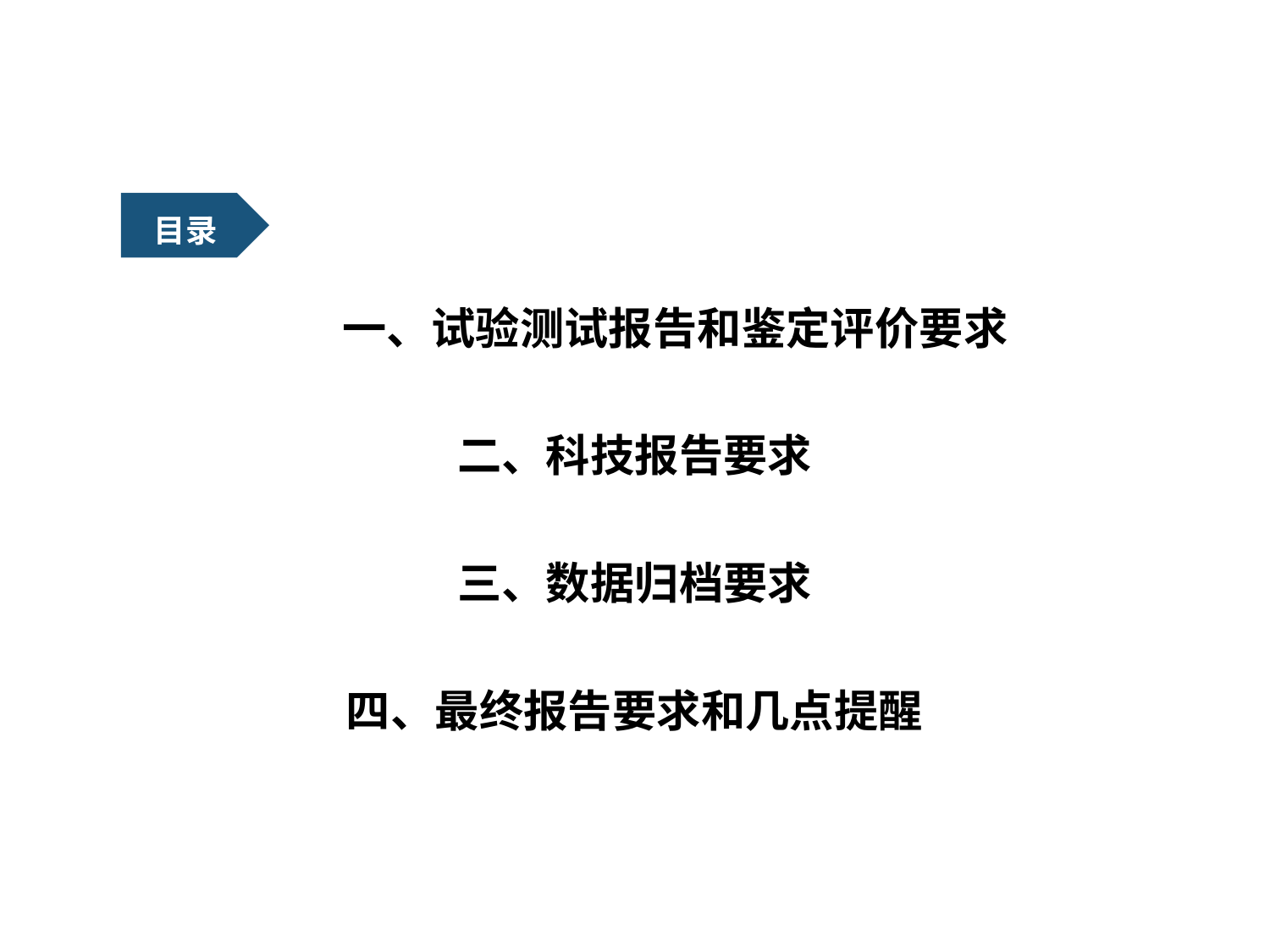

目录
       一、试验测试报告和鉴定评价要求
二、科技报告要求
三、数据归档要求
四、最终报告要求和几点提醒
8